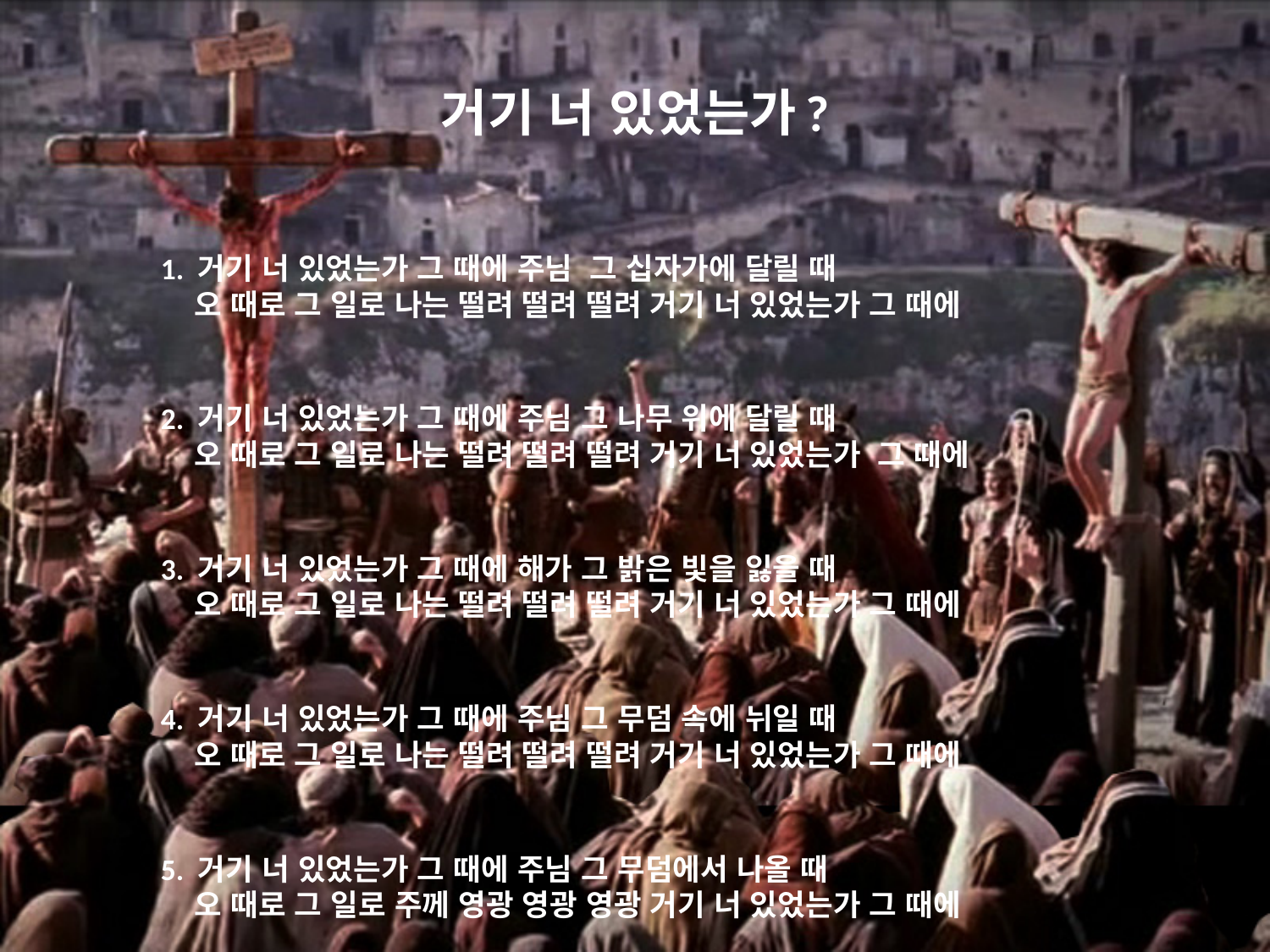

# 거기 너 있었는가?
1. 거기 너 있었는가 그 때에 주님  그 십자가에 달릴 때
    오 때로 그 일로 나는 떨려 떨려 떨려 거기 너 있었는가 그 때에
2. 거기 너 있었는가 그 때에 주님 그 나무 위에 달릴 때
    오 때로 그 일로 나는 떨려 떨려 떨려 거기 너 있었는가  그 때에
3. 거기 너 있었는가 그 때에 해가 그 밝은 빛을 잃을 때
    오 때로 그 일로 나는 떨려 떨려 떨려 거기 너 있었는가 그 때에
4. 거기 너 있었는가 그 때에 주님 그 무덤 속에 뉘일 때
    오 때로 그 일로 나는 떨려 떨려 떨려 거기 너 있었는가 그 때에
5. 거기 너 있었는가 그 때에 주님 그 무덤에서 나올 때
    오 때로 그 일로 주께 영광 영광 영광 거기 너 있었는가 그 때에